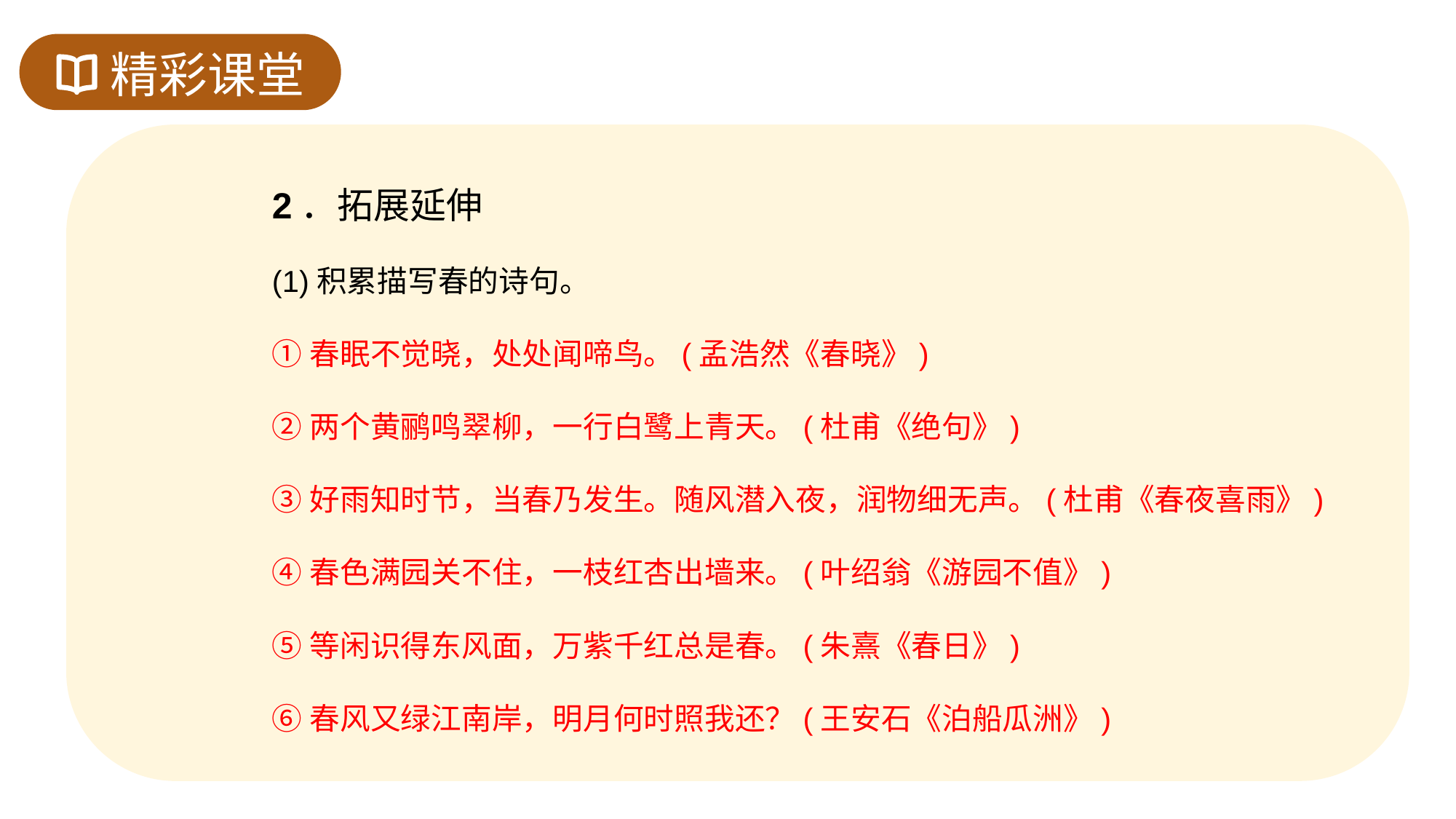

精彩课堂

2．拓展延伸
(1)积累描写春的诗句。
①春眠不觉晓，处处闻啼鸟。(孟浩然《春晓》)
②两个黄鹂鸣翠柳，一行白鹭上青天。(杜甫《绝句》)
③好雨知时节，当春乃发生。随风潜入夜，润物细无声。(杜甫《春夜喜雨》)
④春色满园关不住，一枝红杏出墙来。(叶绍翁《游园不值》)
⑤等闲识得东风面，万紫千红总是春。(朱熹《春日》)
⑥春风又绿江南岸，明月何时照我还？(王安石《泊船瓜洲》)